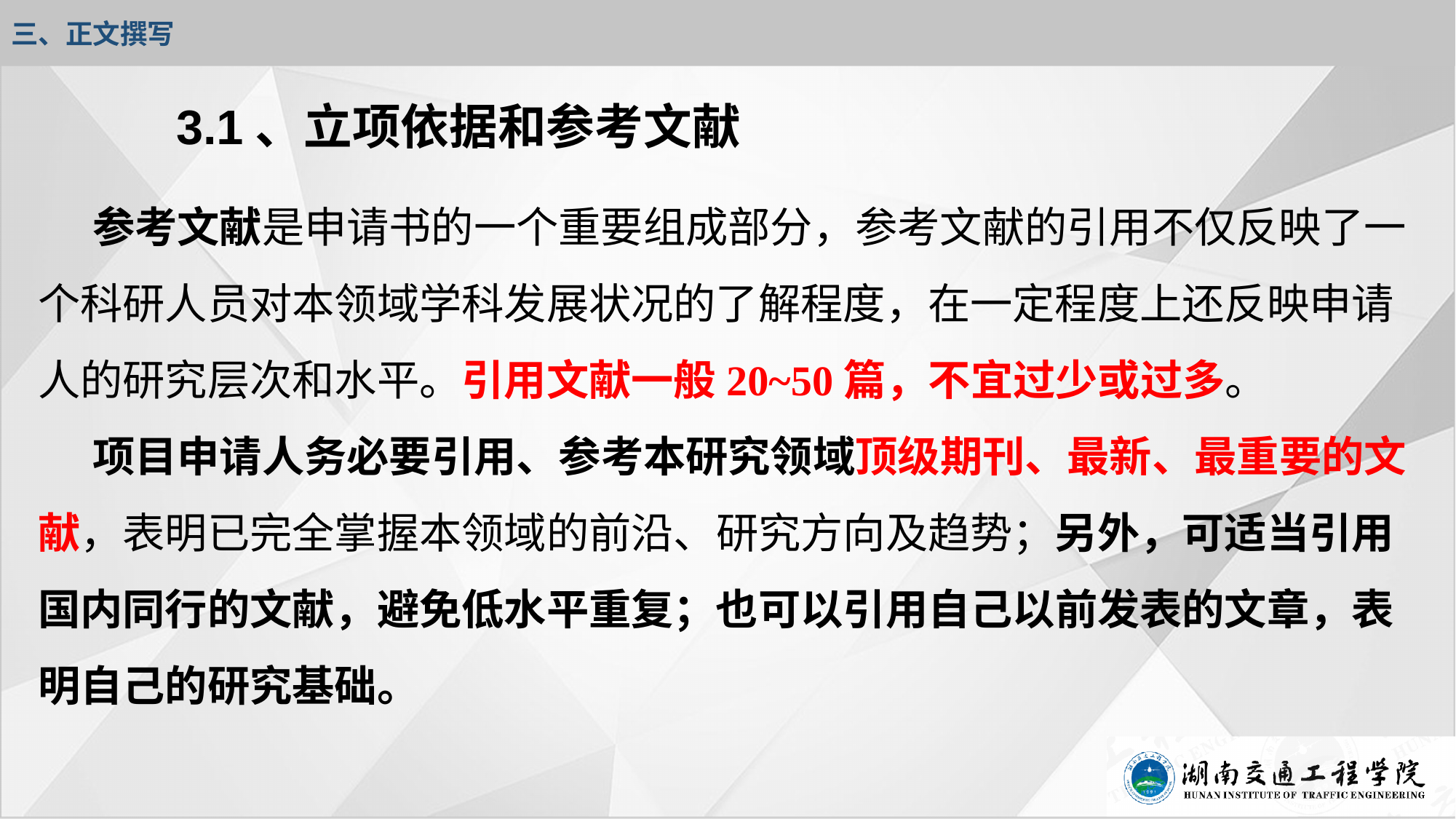

三、正文撰写
# 3.1、立项依据和参考文献
参考文献是申请书的一个重要组成部分，参考文献的引用不仅反映了一个科研人员对本领域学科发展状况的了解程度，在一定程度上还反映申请人的研究层次和水平。引用文献一般20~50篇，不宜过少或过多。
项目申请人务必要引用、参考本研究领域顶级期刊、最新、最重要的文献，表明已完全掌握本领域的前沿、研究方向及趋势；另外，可适当引用国内同行的文献，避免低水平重复；也可以引用自己以前发表的文章，表明自己的研究基础。